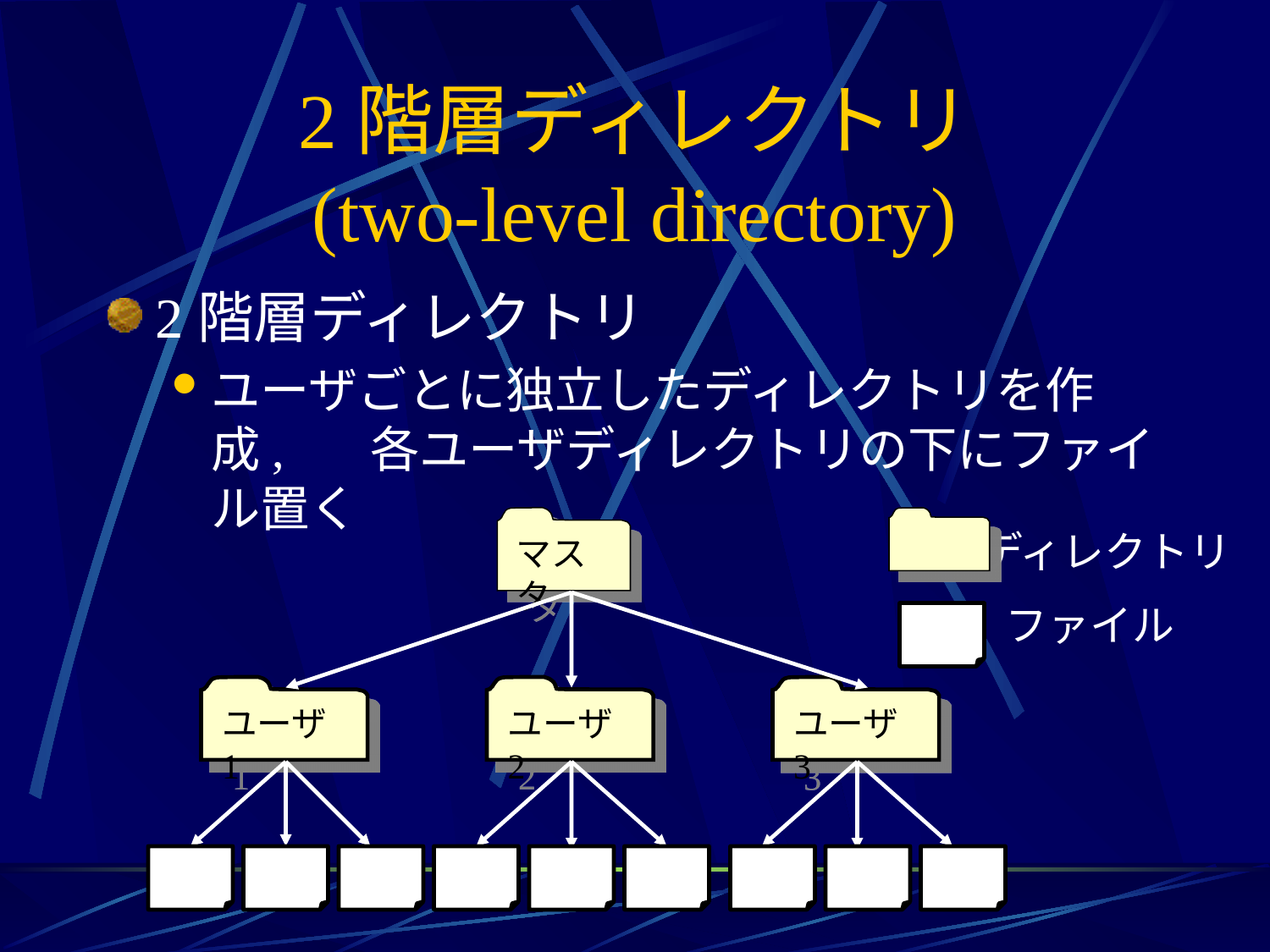

# 2階層ディレクトリ (two-level directory)
2階層ディレクトリ
ユーザごとに独立したディレクトリを作成,      各ユーザディレクトリの下にファイル置く
マスタ

ディレクトリ

ユーザ1
ユーザ2
ユーザ3
ファイル